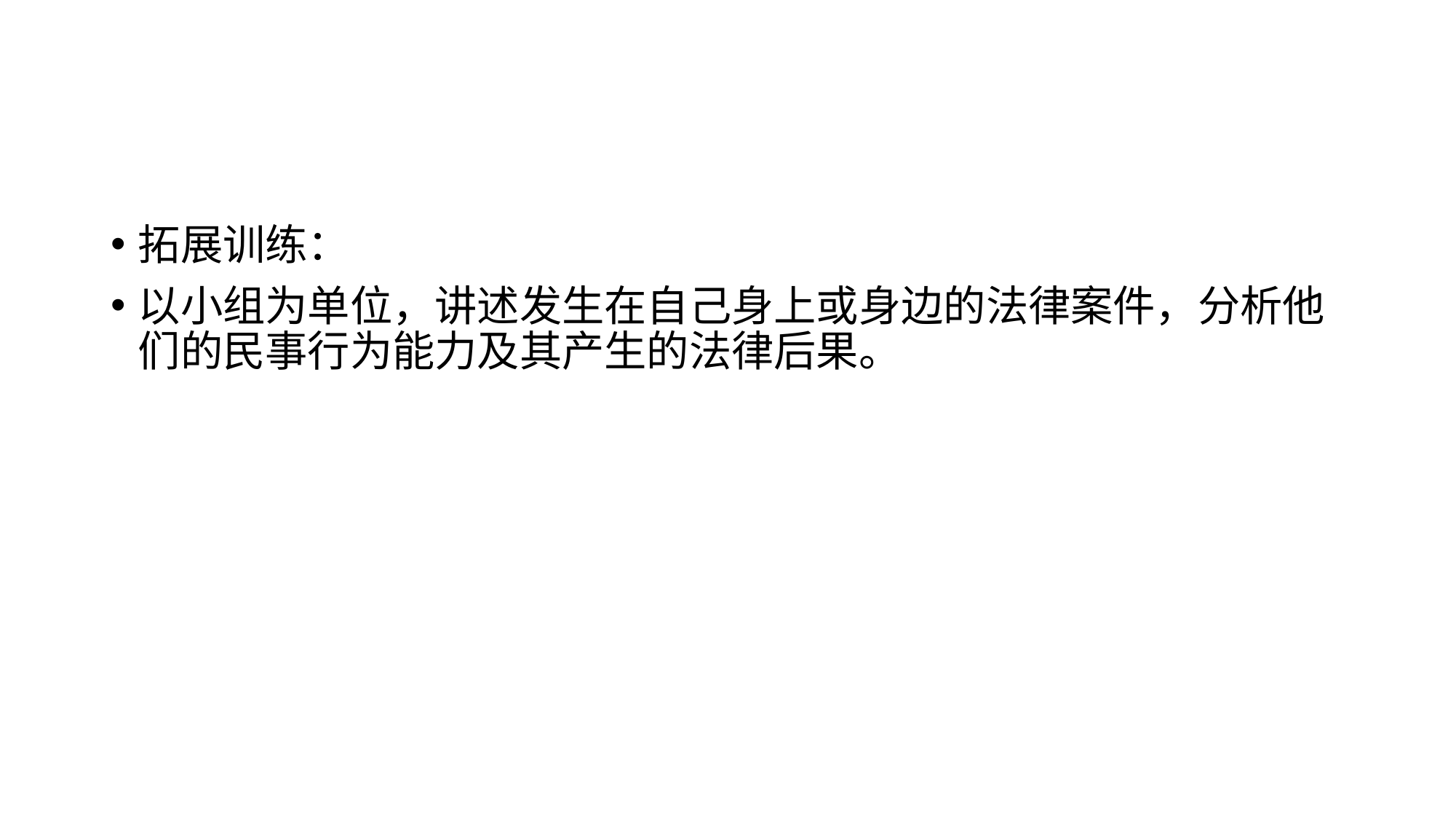

#
拓展训练：
以小组为单位，讲述发生在自己身上或身边的法律案件，分析他们的民事行为能力及其产生的法律后果。